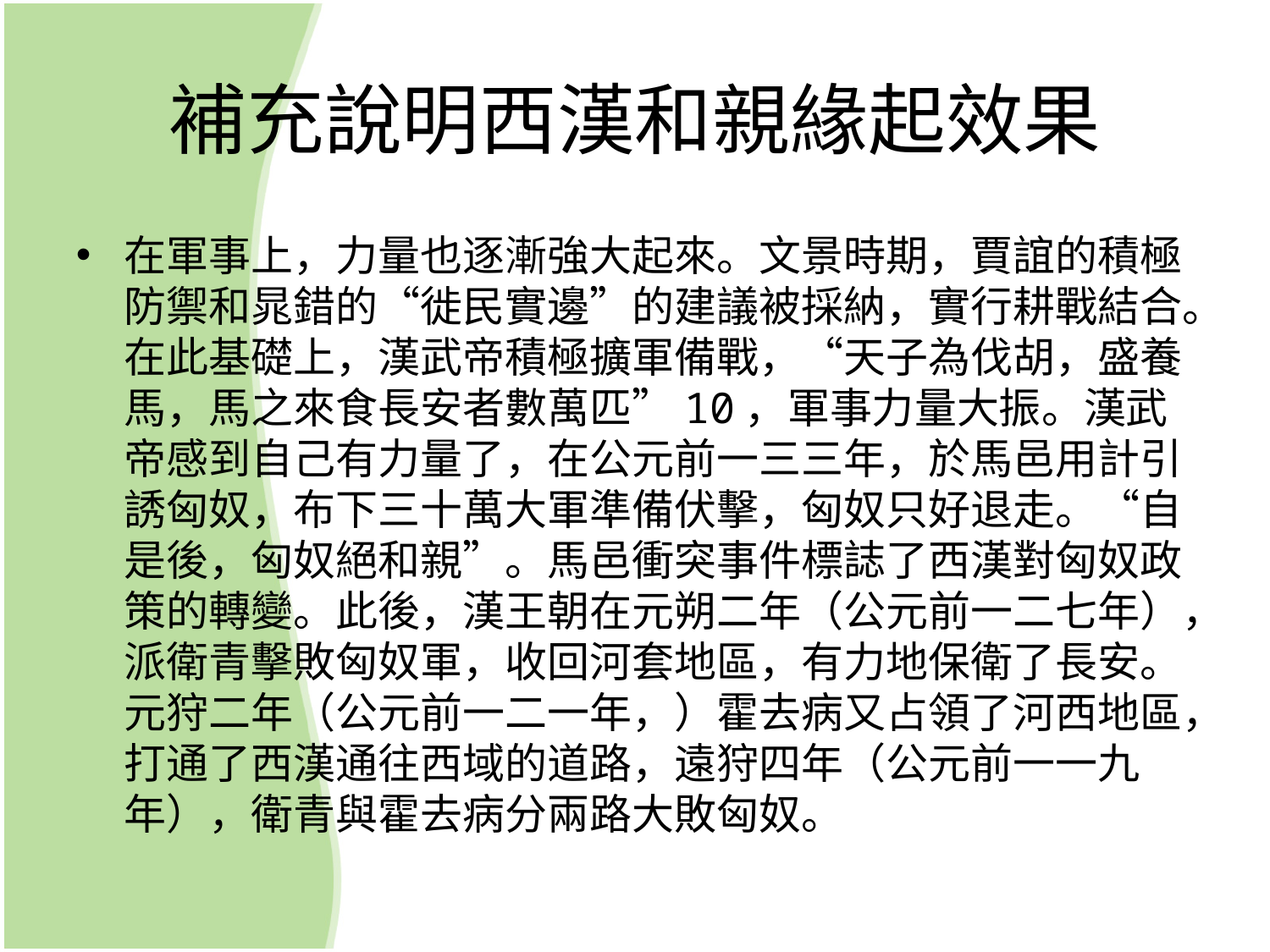

# 補充說明西漢和親緣起效果
在軍事上，力量也逐漸強大起來。文景時期，賈誼的積極防禦和晁錯的“徙民實邊”的建議被採納，實行耕戰結合。在此基礎上，漢武帝積極擴軍備戰，“天子為伐胡，盛養馬，馬之來食長安者數萬匹”10，軍事力量大振。漢武帝感到自己有力量了，在公元前一三三年，於馬邑用計引誘匈奴，布下三十萬大軍準備伏擊，匈奴只好退走。“自是後，匈奴絕和親”。馬邑衝突事件標誌了西漢對匈奴政策的轉變。此後，漢王朝在元朔二年（公元前一二七年），派衛青擊敗匈奴軍，收回河套地區，有力地保衛了長安。元狩二年（公元前一二一年，）霍去病又占領了河西地區，打通了西漢通往西域的道路，遠狩四年（公元前一一九年），衛青與霍去病分兩路大敗匈奴。